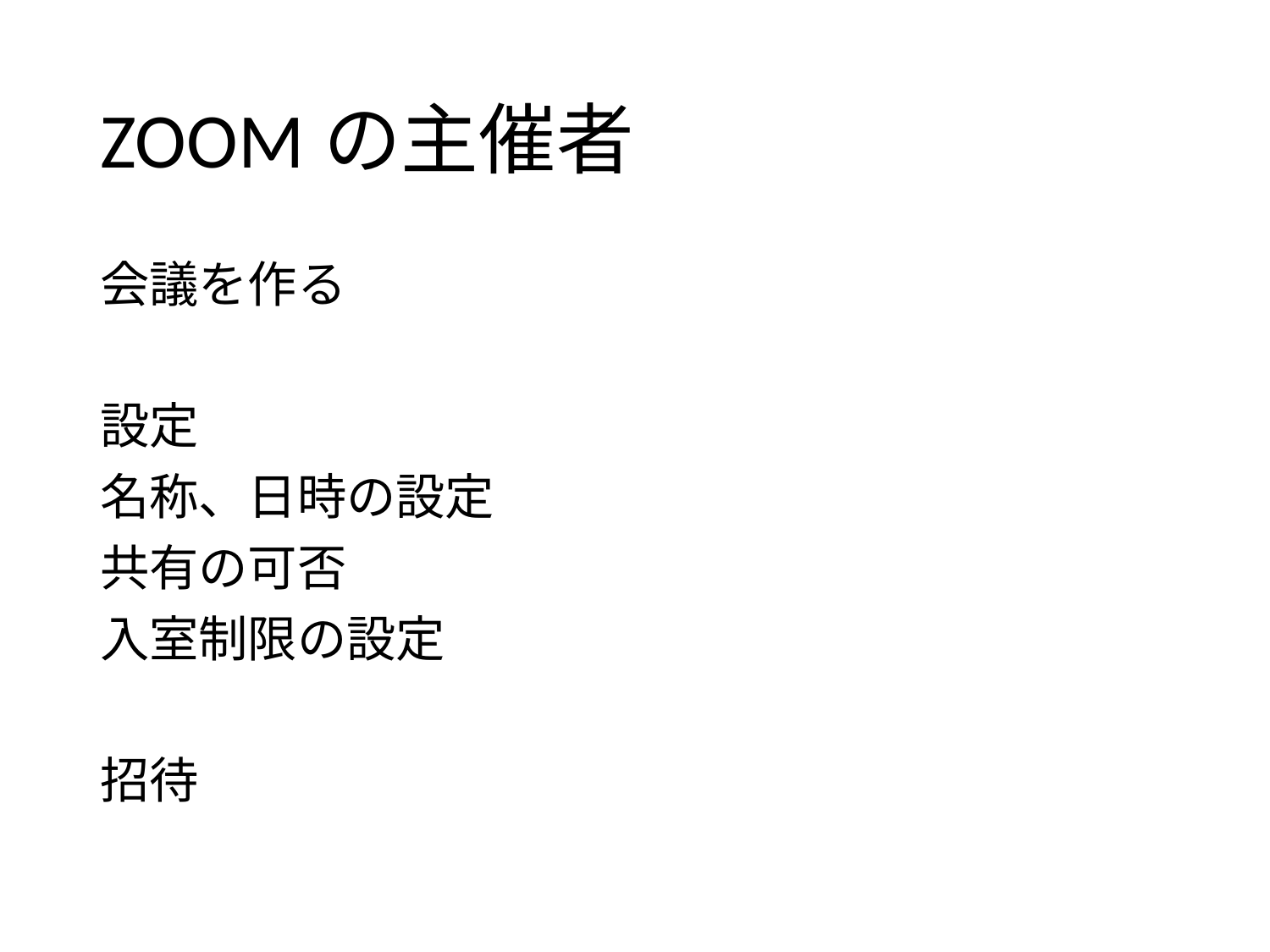

# ZOOMの主催者
会議を作る

設定
名称、日時の設定
共有の可否
入室制限の設定

招待